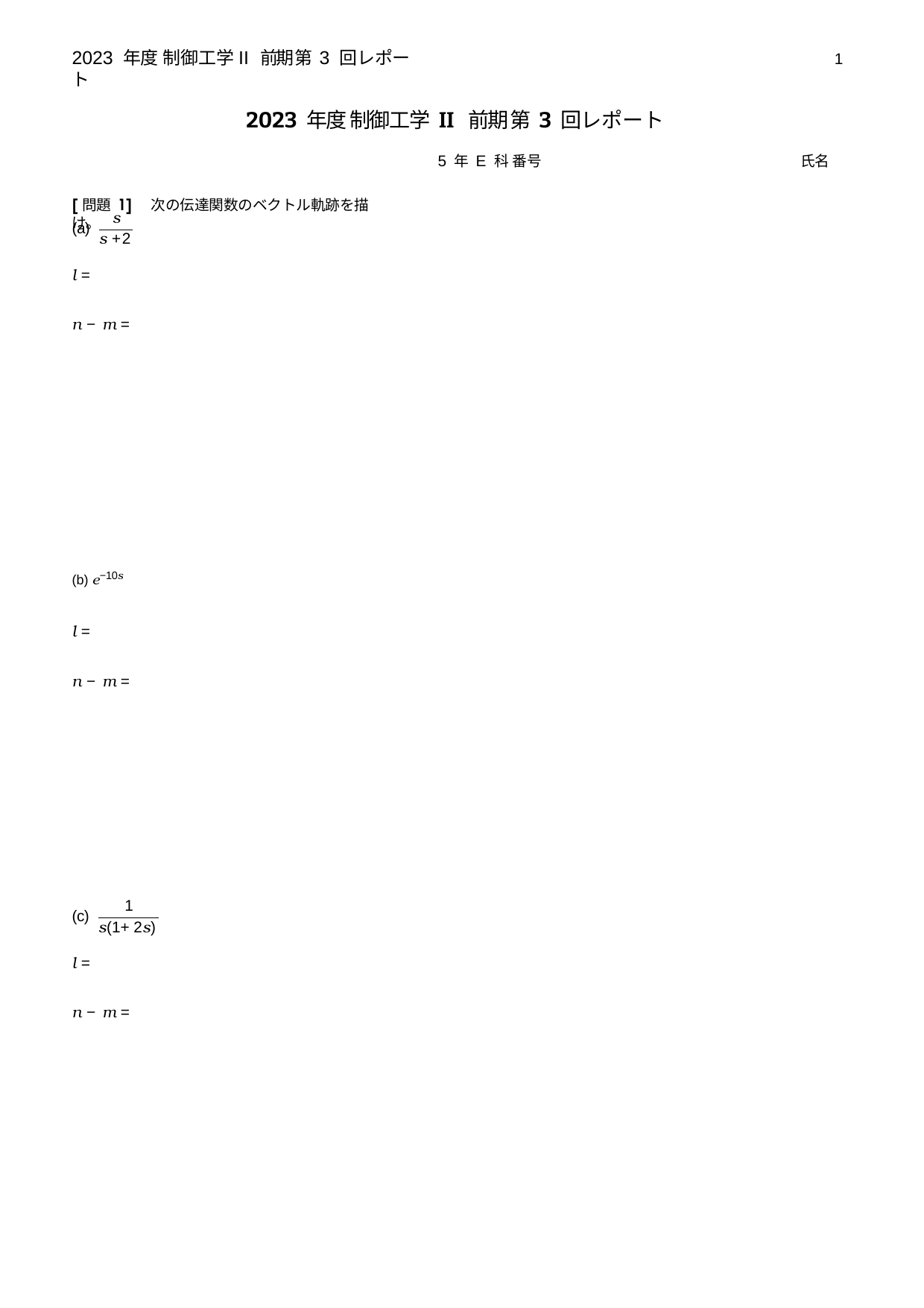

2023 年度 制御工学II 前期 第 3 回レポート
1
2023 年度 制御工学 II 前期 第 3 回レポート
5 年 E 科 番号 	 氏名
[問題 1]  次の伝達関数のベクトル軌跡を描け。
s
(a)
s +2

l =

n − m =
(b) e−10s

l =

n − m =
1
(c)
s(1+ 2s)

l =

n − m =